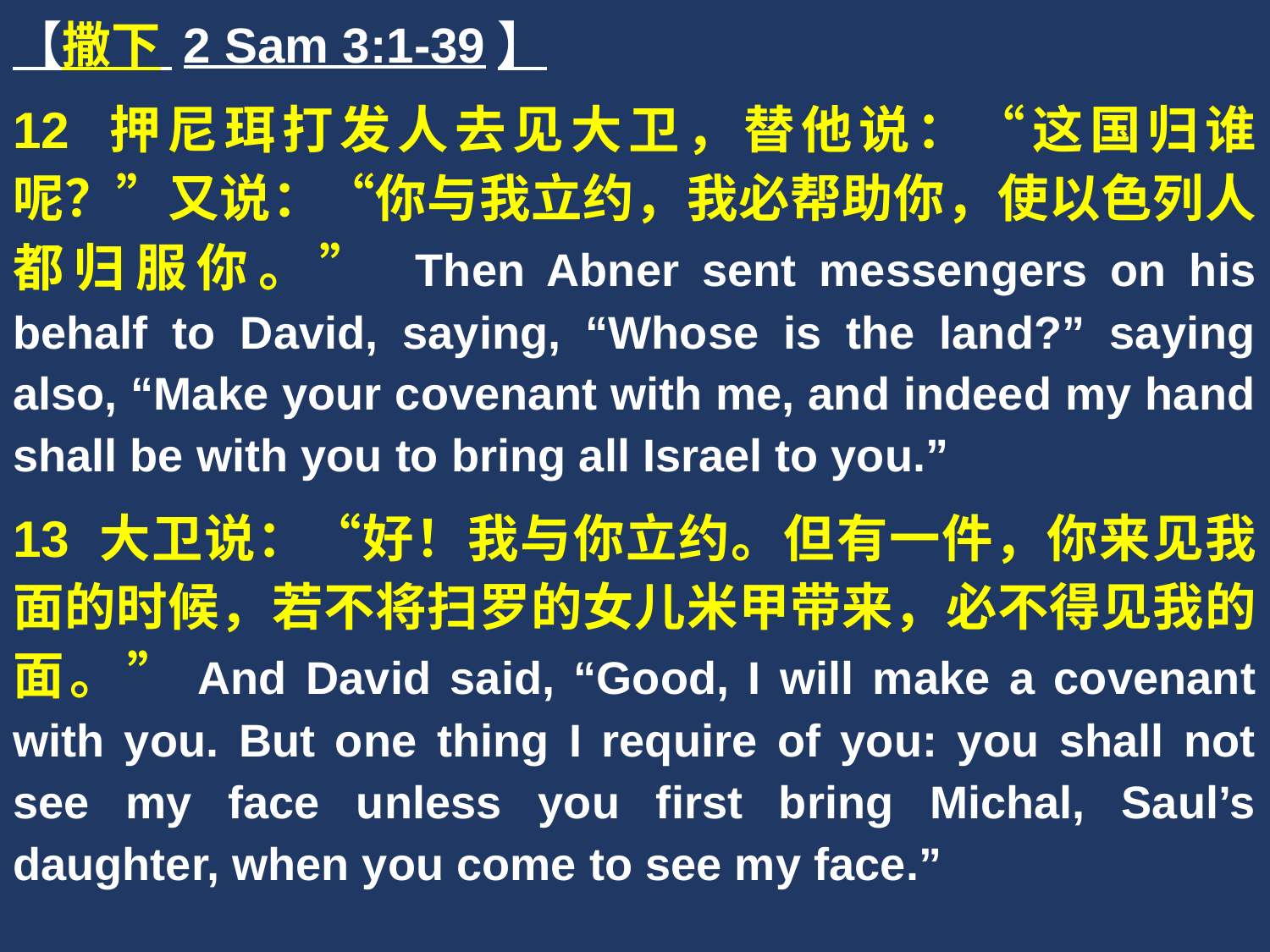

【撒下 2 Sam 3:1-39】
12 押尼珥打发人去见大卫，替他说：“这国归谁呢？”又说：“你与我立约，我必帮助你，使以色列人都归服你。” Then Abner sent messengers on his behalf to David, saying, “Whose is the land?” saying also, “Make your covenant with me, and indeed my hand shall be with you to bring all Israel to you.”
13 大卫说：“好！我与你立约。但有一件，你来见我面的时候，若不将扫罗的女儿米甲带来，必不得见我的面。”And David said, “Good, I will make a covenant with you. But one thing I require of you: you shall not see my face unless you first bring Michal, Saul’s daughter, when you come to see my face.”